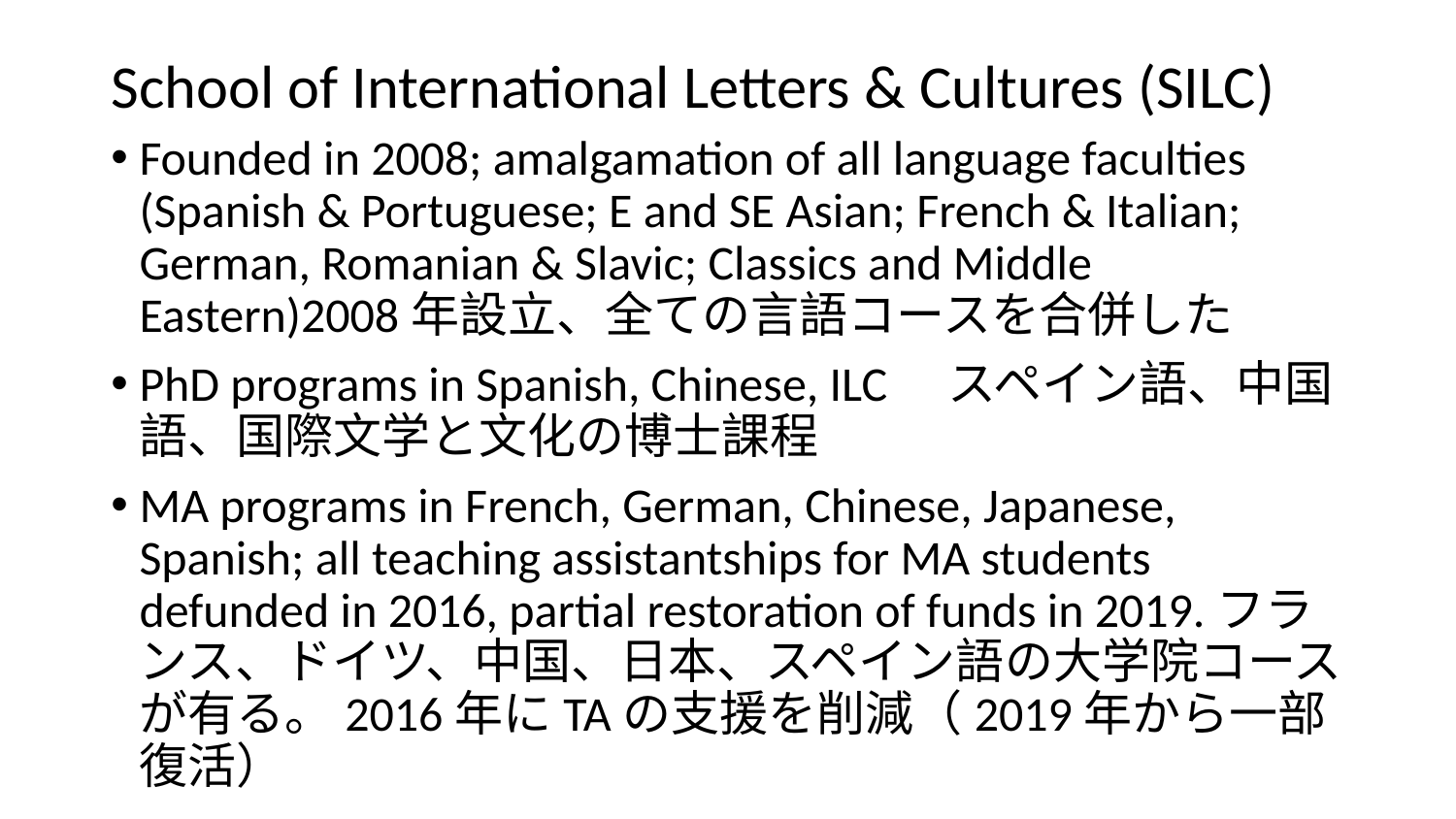

# School of International Letters & Cultures (SILC)
Founded in 2008; amalgamation of all language faculties (Spanish & Portuguese; E and SE Asian; French & Italian; German, Romanian & Slavic; Classics and Middle Eastern)2008年設立、全ての言語コースを合併した
PhD programs in Spanish, Chinese, ILC　スペイン語、中国語、国際文学と文化の博士課程
MA programs in French, German, Chinese, Japanese, Spanish; all teaching assistantships for MA students defunded in 2016, partial restoration of funds in 2019.フランス、ドイツ、中国、日本、スペイン語の大学院コースが有る。2016年にTAの支援を削減（2019年から一部復活）